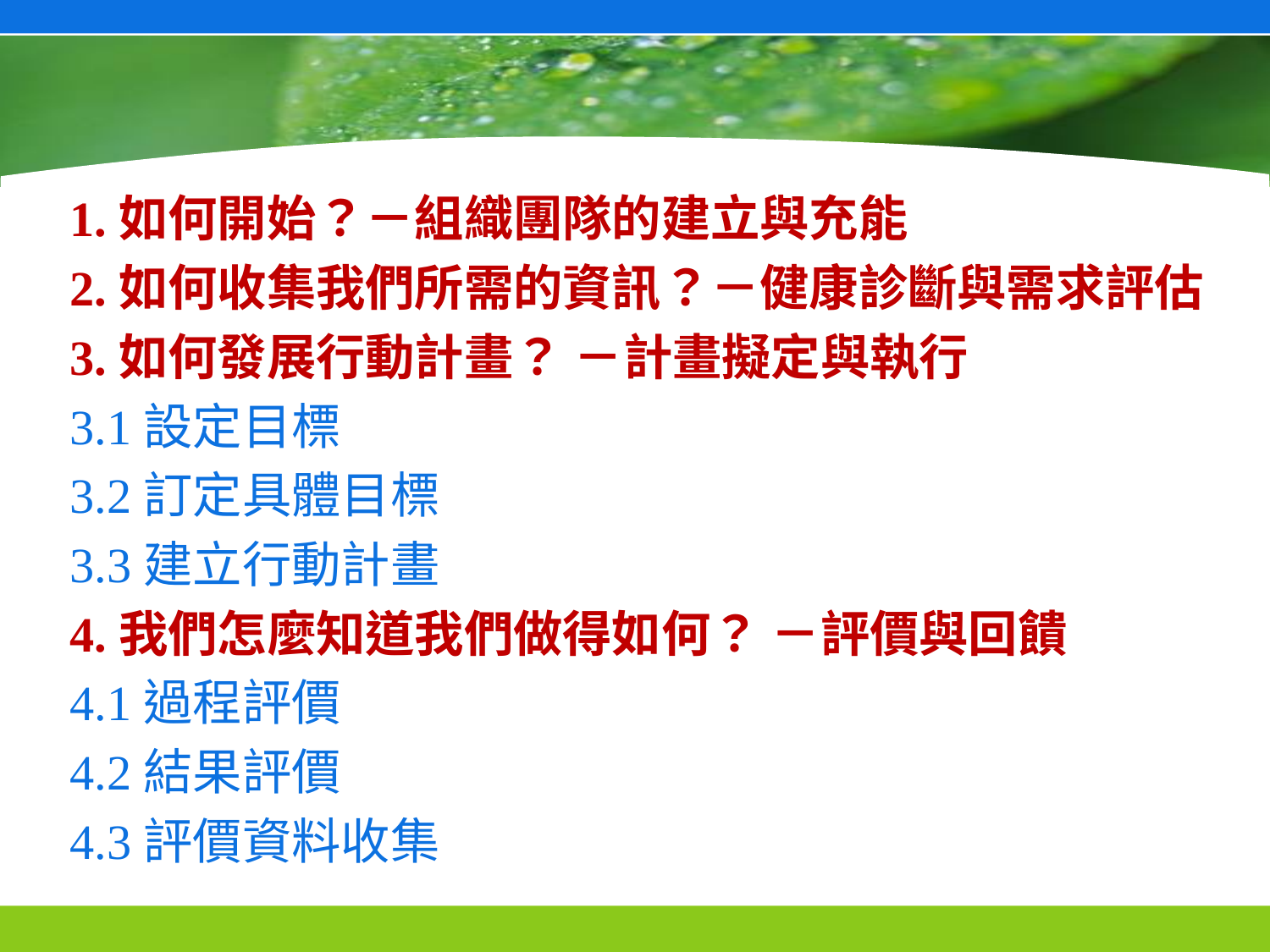

#
1.如何開始？－組織團隊的建立與充能
2.如何收集我們所需的資訊？－健康診斷與需求評估
3.如何發展行動計畫？ －計畫擬定與執行
3.1設定目標
3.2訂定具體目標
3.3建立行動計畫
4.我們怎麼知道我們做得如何？ －評價與回饋
4.1過程評價
4.2結果評價
4.3評價資料收集